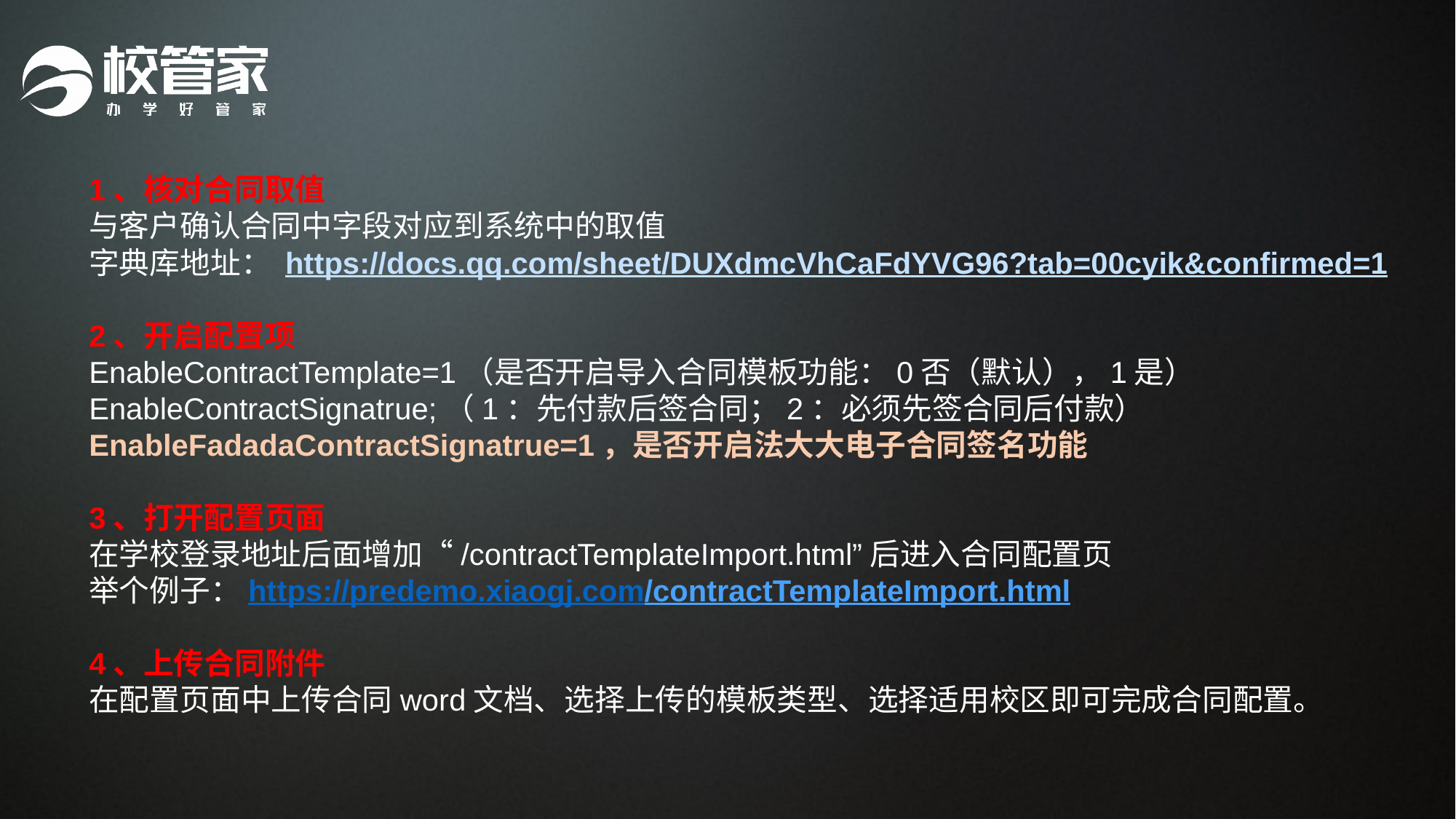

1、核对合同取值
与客户确认合同中字段对应到系统中的取值
字典库地址： https://docs.qq.com/sheet/DUXdmcVhCaFdYVG96?tab=00cyik&confirmed=1

2、开启配置项
EnableContractTemplate=1（是否开启导入合同模板功能：0否（默认），1是）
EnableContractSignatrue;（1：先付款后签合同；2：必须先签合同后付款）
EnableFadadaContractSignatrue=1，是否开启法大大电子合同签名功能
3、打开配置页面
在学校登录地址后面增加“/contractTemplateImport.html”后进入合同配置页
举个例子：https://predemo.xiaogj.com/contractTemplateImport.html
4、上传合同附件
在配置页面中上传合同word文档、选择上传的模板类型、选择适用校区即可完成合同配置。